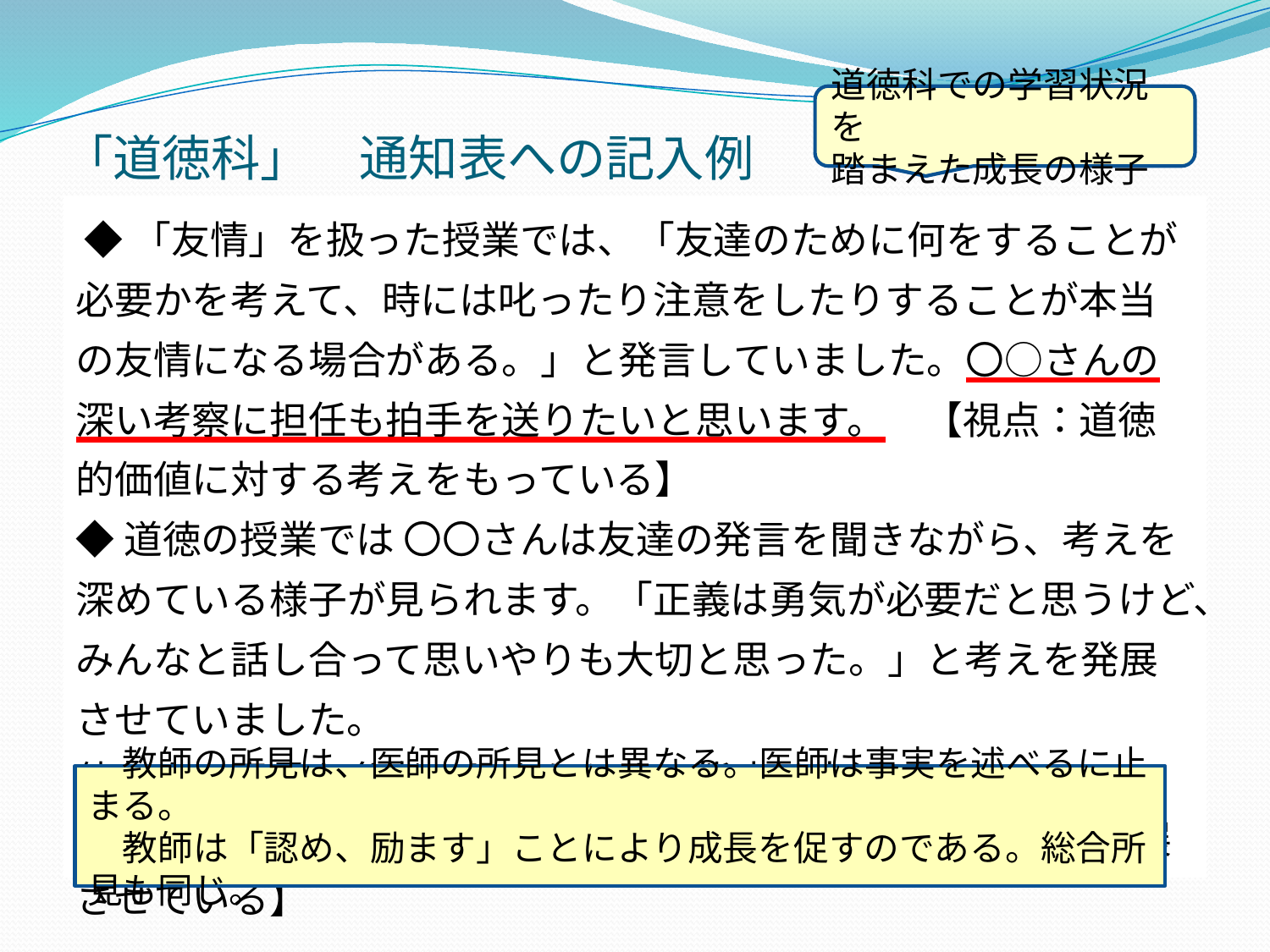

道徳科での学習状況を
踏まえた成長の様子
# 「道徳科」　通知表への記入例
 ◆「友情」を扱った授業では、「友達のために何をすることが必要かを考えて、時には叱ったり注意をしたりすることが本当の友情になる場合がある。」と発言していました。〇○さんの深い考察に担任も拍手を送りたいと思います。　【視点：道徳的価値に対する考えをもっている】
◆道徳の授業では 〇〇さんは友達の発言を聞きながら、考えを深めている様子が見られます。「正義は勇気が必要だと思うけど、みんなと話し合って思いやりも大切と思った。」と考えを発展させていました。
他の人の意見も参考にしようとする態度は立派です。
　　　　　　　　　　　【視点：多面的・多角的な見方へと発展させている】
　教師の所見は、医師の所見とは異なる。医師は事実を述べるに止まる。
　教師は「認め、励ます」ことにより成長を促すのである。総合所見も同じ。